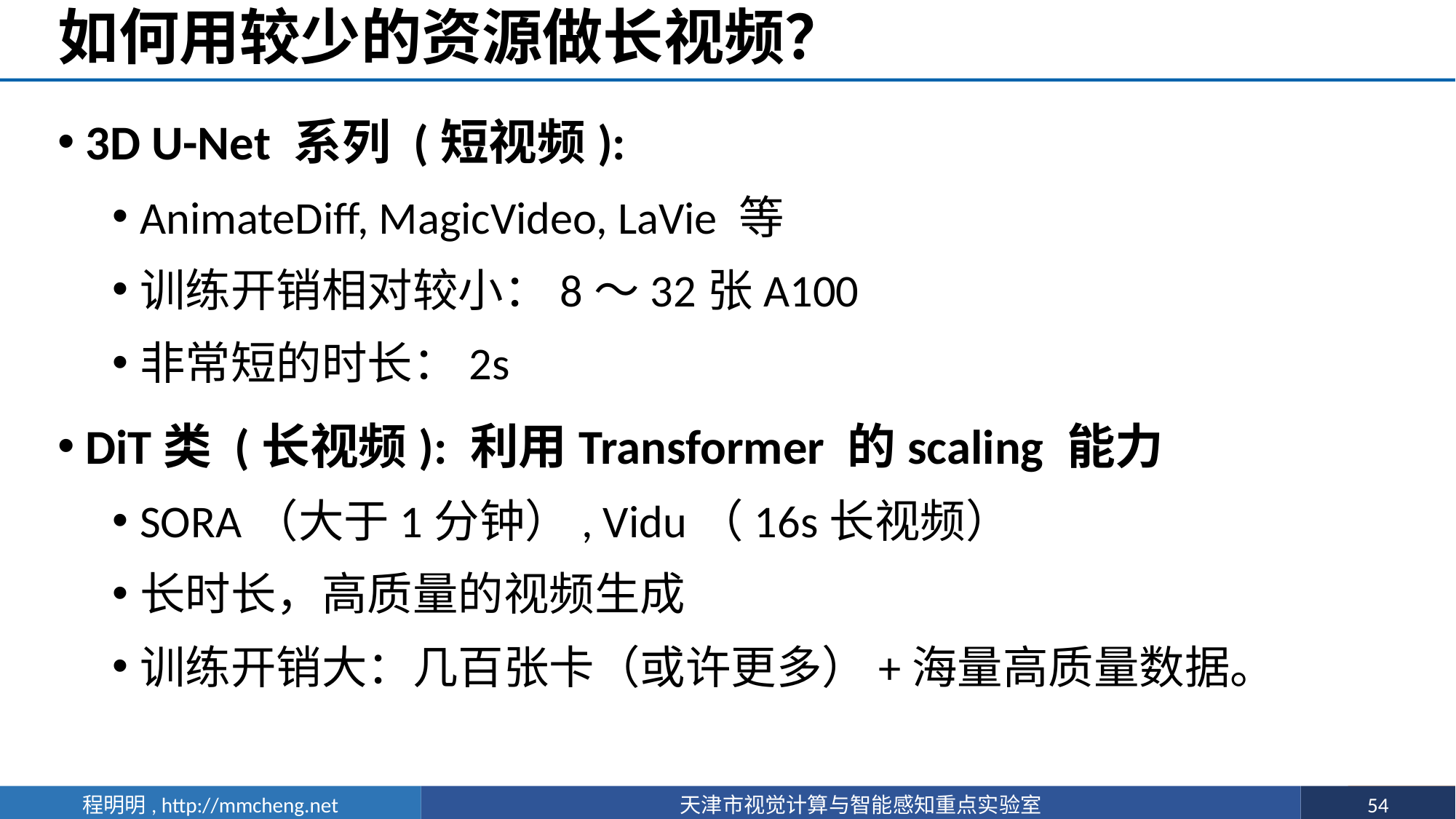

# 如何用较少的资源做长视频？
3D U-Net 系列 (短视频):
AnimateDiff, MagicVideo, LaVie 等
训练开销相对较小：8～32张A100
非常短的时长：2s
DiT类 (长视频): 利用Transformer 的scaling 能力
SORA（大于1分钟）, Vidu（16s长视频）
长时长，高质量的视频生成
训练开销大：几百张卡（或许更多）+海量高质量数据。